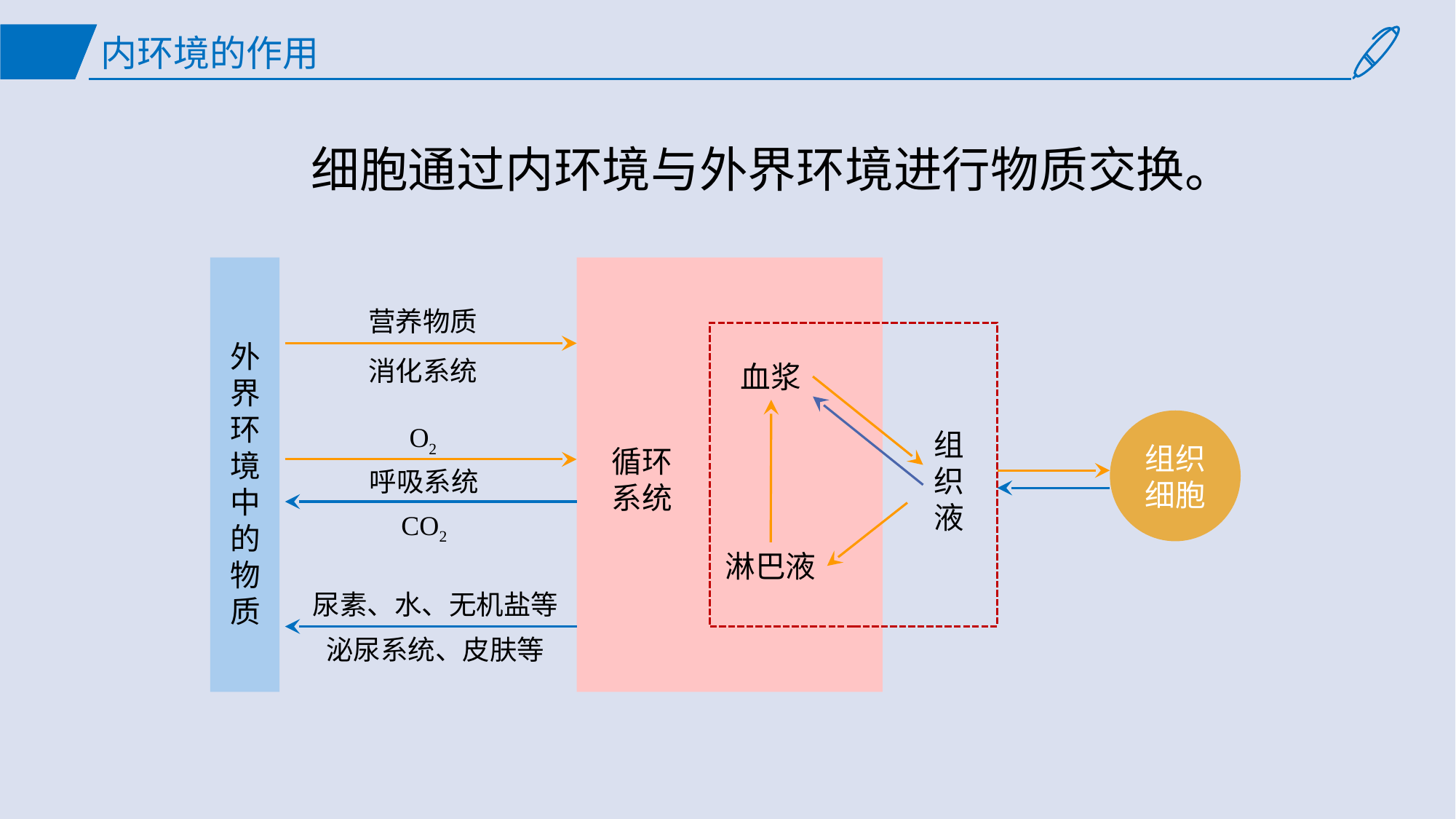

内环境的作用

细胞通过内环境与外界环境进行物质交换。

营养物质

外界环境中的物质
消化系统
血浆
组织细胞
O2
组织液
循环系统
呼吸系统
CO2
淋巴液
尿素、水、无机盐等
泌尿系统、皮肤等